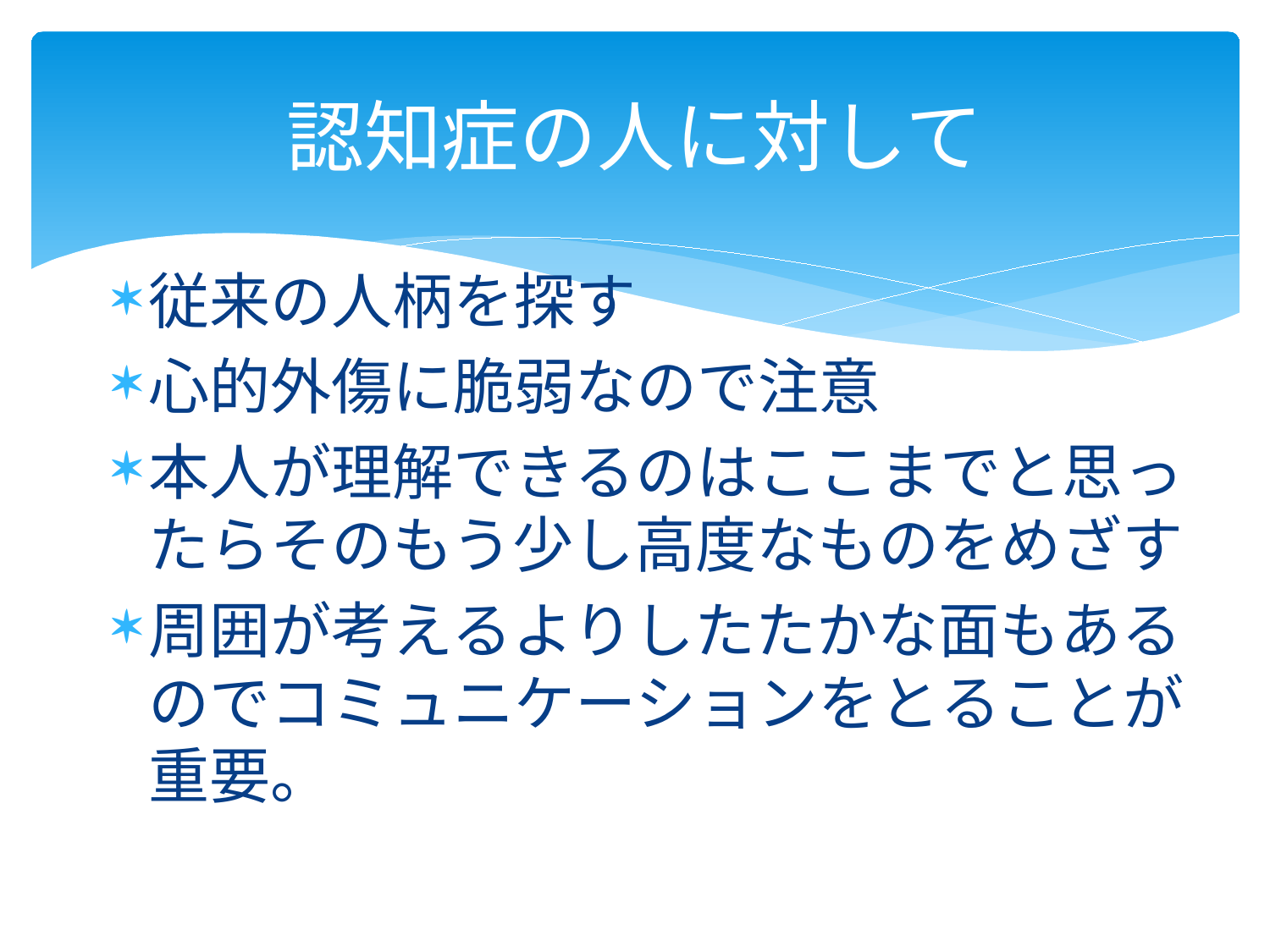

# 認知症の人に対して
従来の人柄を探す
心的外傷に脆弱なので注意
本人が理解できるのはここまでと思ったらそのもう少し高度なものをめざす
周囲が考えるよりしたたかな面もあるのでコミュニケーションをとることが重要。